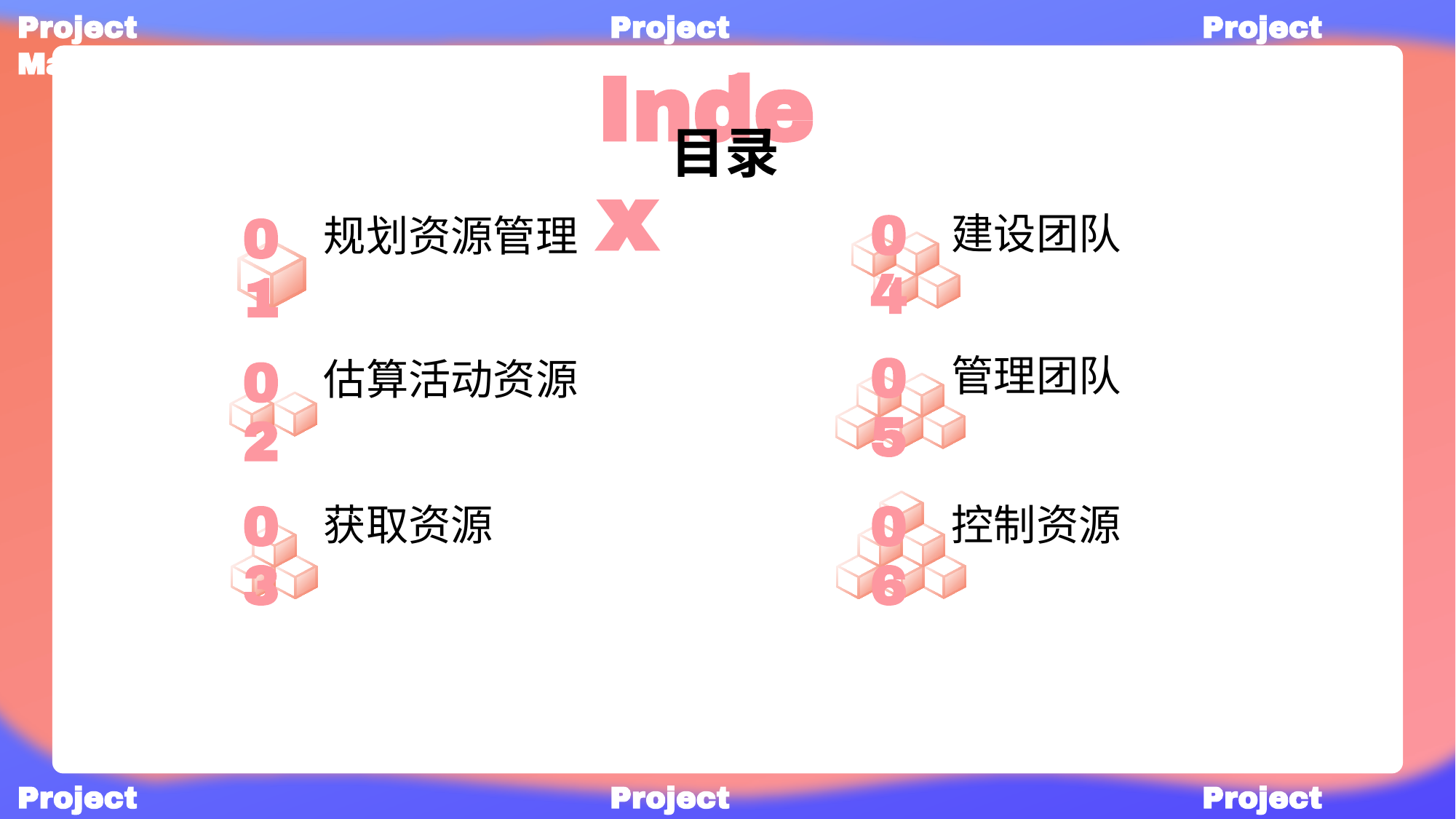

04
建设团队
01
规划资源管理

05
管理团队
02
估算活动资源

03
获取资源
06
控制资源